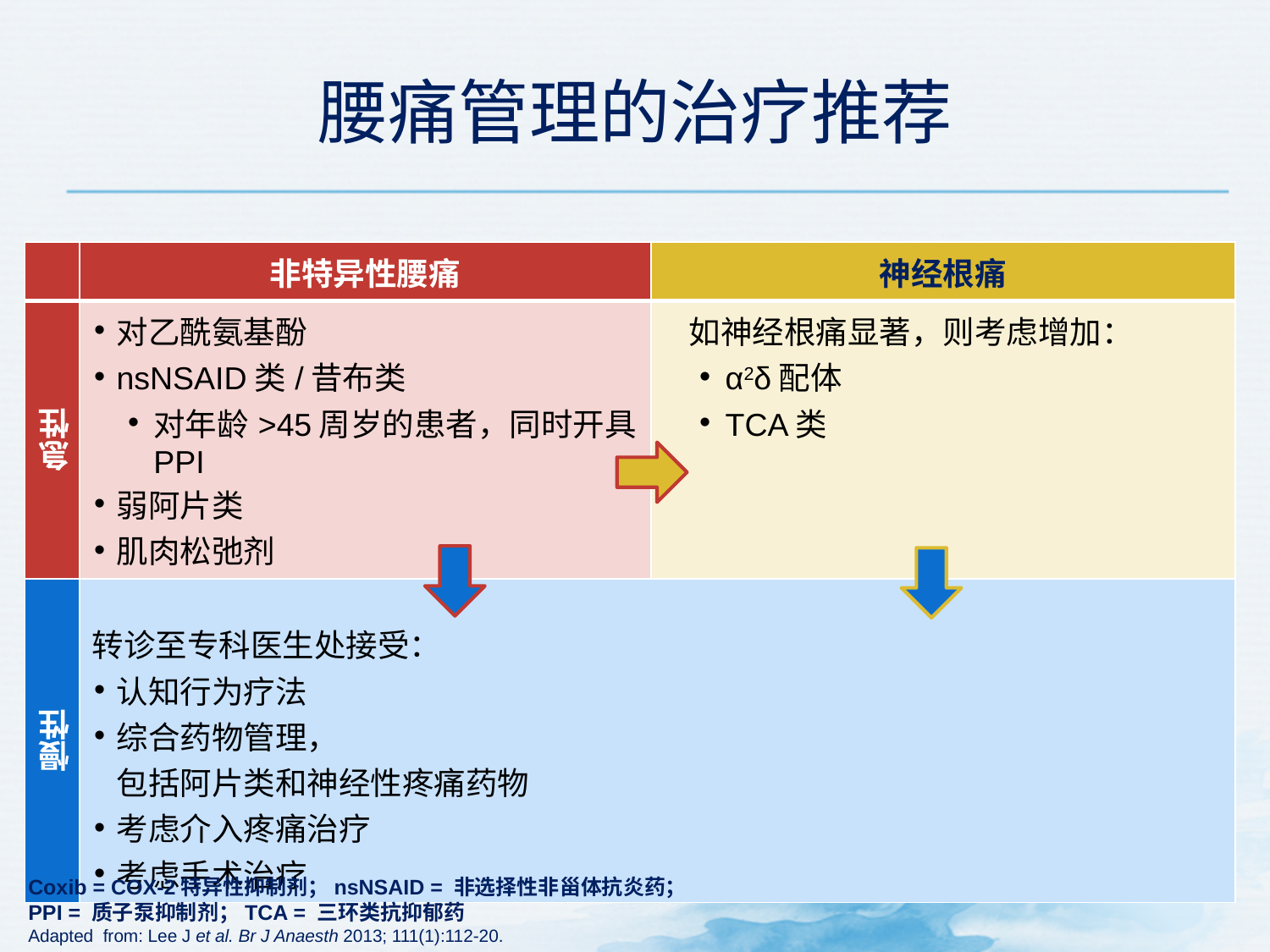

# 腰痛管理的治疗推荐
|  | 非特异性腰痛 | 神经根痛 |
| --- | --- | --- |
| 急性 | 对乙酰氨基酚 nsNSAID类/昔布类 对年龄>45周岁的患者，同时开具PPI 弱阿片类 肌肉松弛剂 | 如神经根痛显著，则考虑增加： α2δ配体 TCA类 |
| 慢性 | 转诊至专科医生处接受： 认知行为疗法 综合药物管理， 包括阿片类和神经性疼痛药物 考虑介入疼痛治疗 考虑手术治疗 |  |

Coxib = COX-2特异性抑制剂；nsNSAID = 非选择性非甾体抗炎药；
PPI = 质子泵抑制剂；TCA = 三环类抗抑郁药
Adapted  from: Lee J et al. Br J Anaesth 2013; 111(1):112-20.